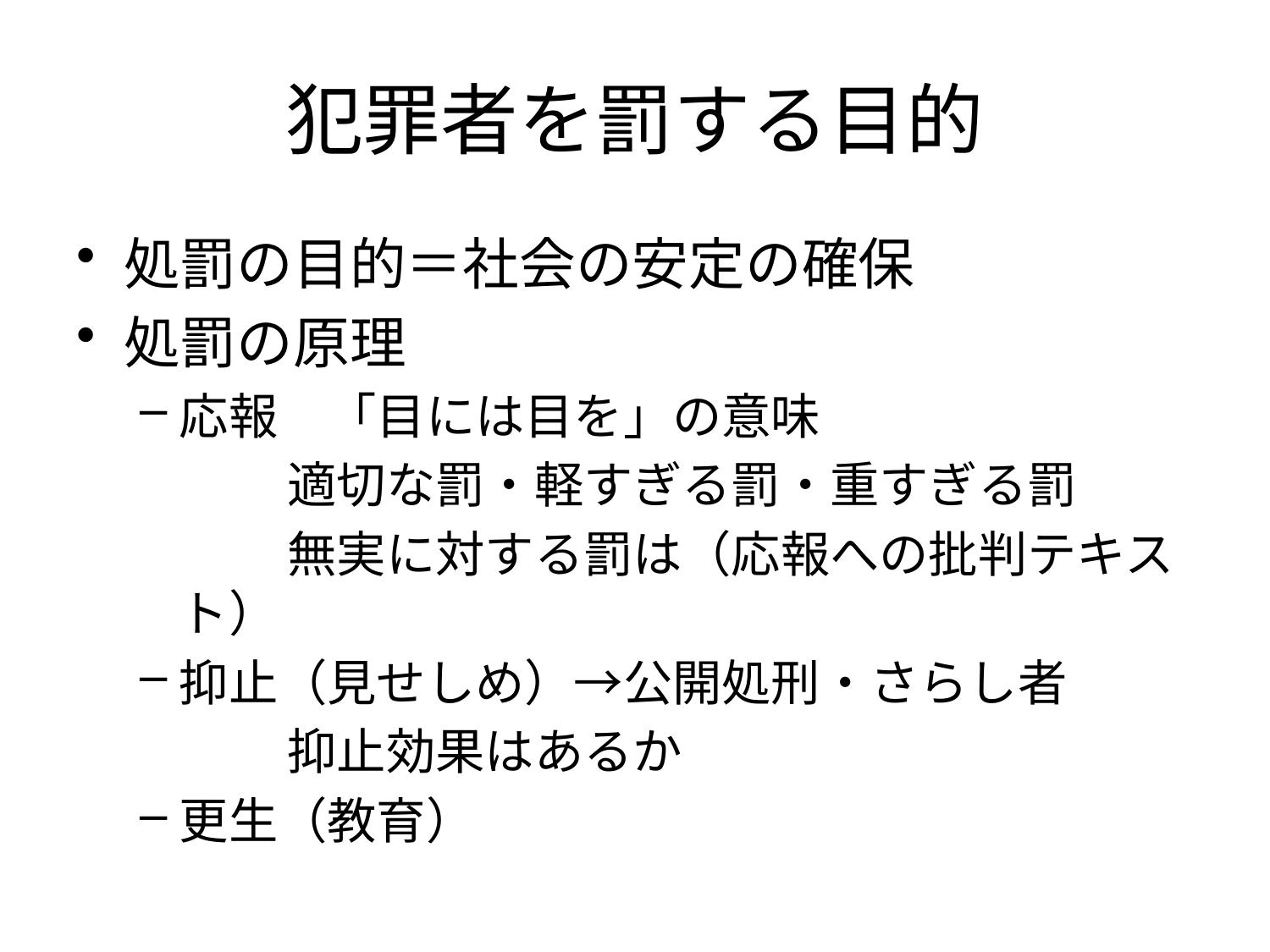

# 犯罪者を罰する目的
処罰の目的＝社会の安定の確保
処罰の原理
応報　「目には目を」の意味
　　　適切な罰・軽すぎる罰・重すぎる罰
　　　無実に対する罰は（応報への批判テキスト）
抑止（見せしめ）→公開処刑・さらし者
　　　抑止効果はあるか
更生（教育）